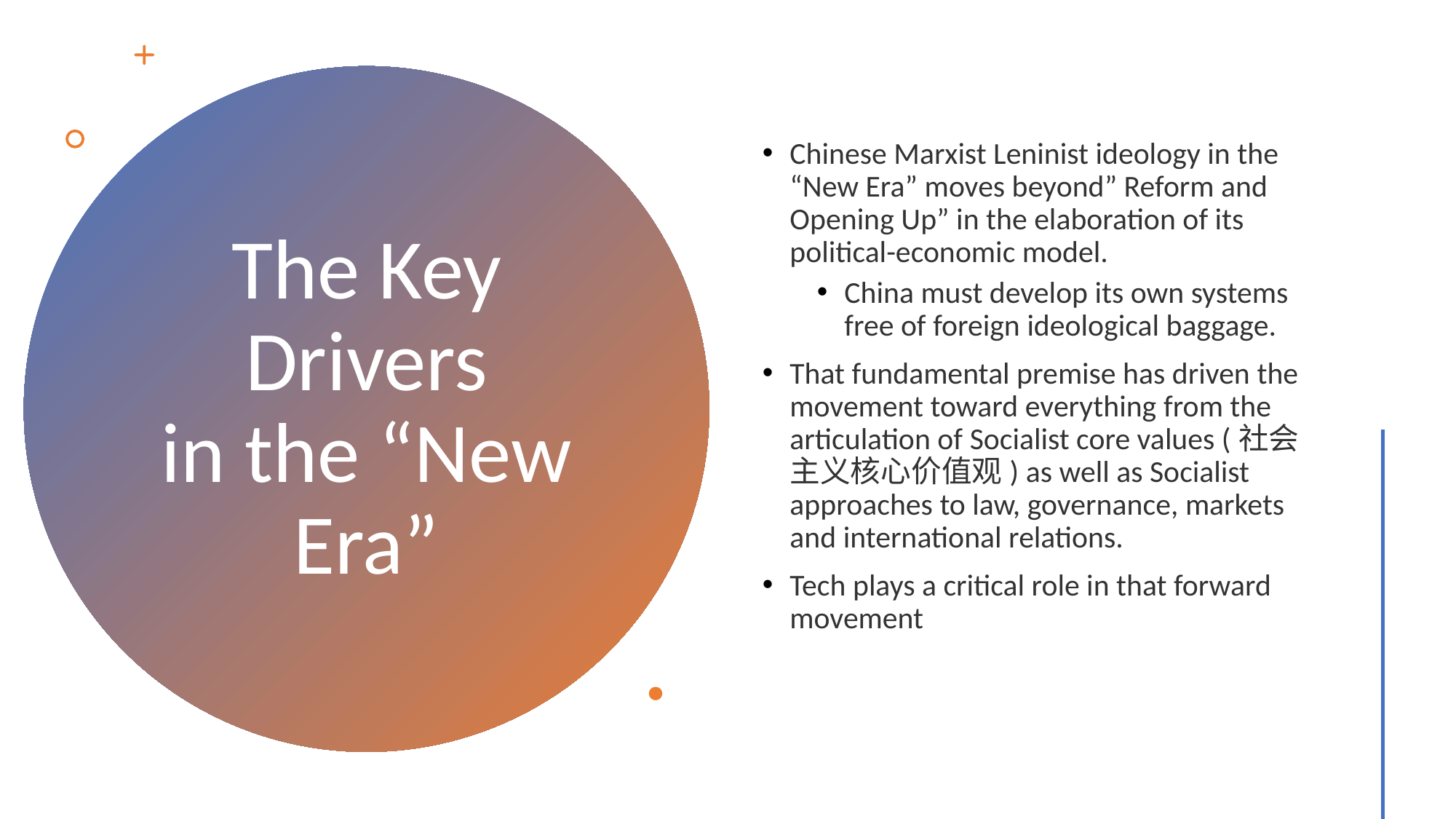

Chinese Marxist Leninist ideology in the “New Era” moves beyond” Reform and Opening Up” in the elaboration of its political-economic model.
China must develop its own systems free of foreign ideological baggage.
That fundamental premise has driven the movement toward everything from the articulation of Socialist core values (社会主义核心价值观) as well as Socialist approaches to law, governance, markets and international relations.
Tech plays a critical role in that forward movement

# The Key Drivers in the “New Era”